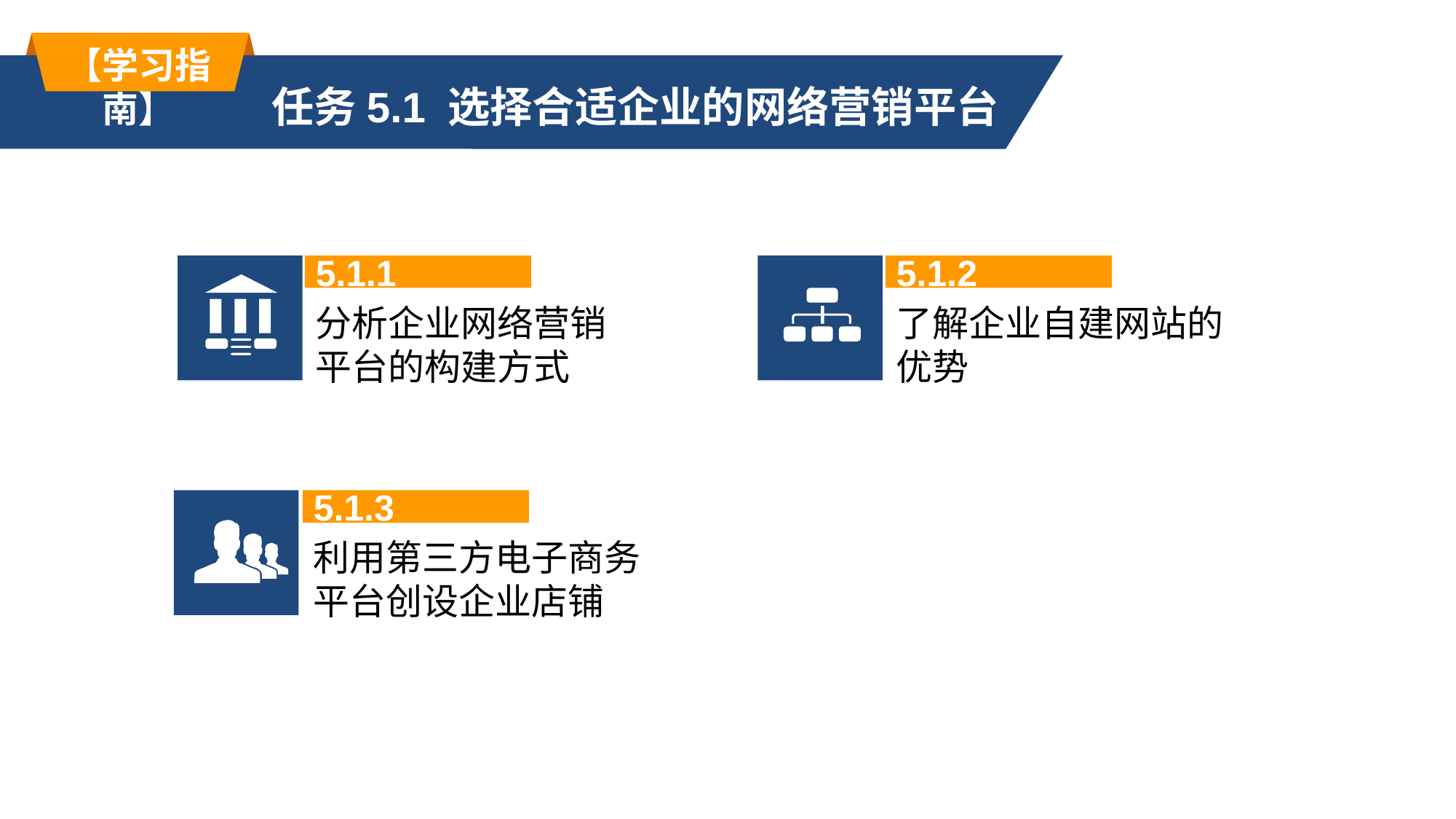

【学习指南】

任务5.1 选择合适企业的网络营销平台

5.1.1

5.1.2

分析企业网络营销平台的构建方式
了解企业自建网站的优势
5.1.3

利用第三方电子商务平台创设企业店铺